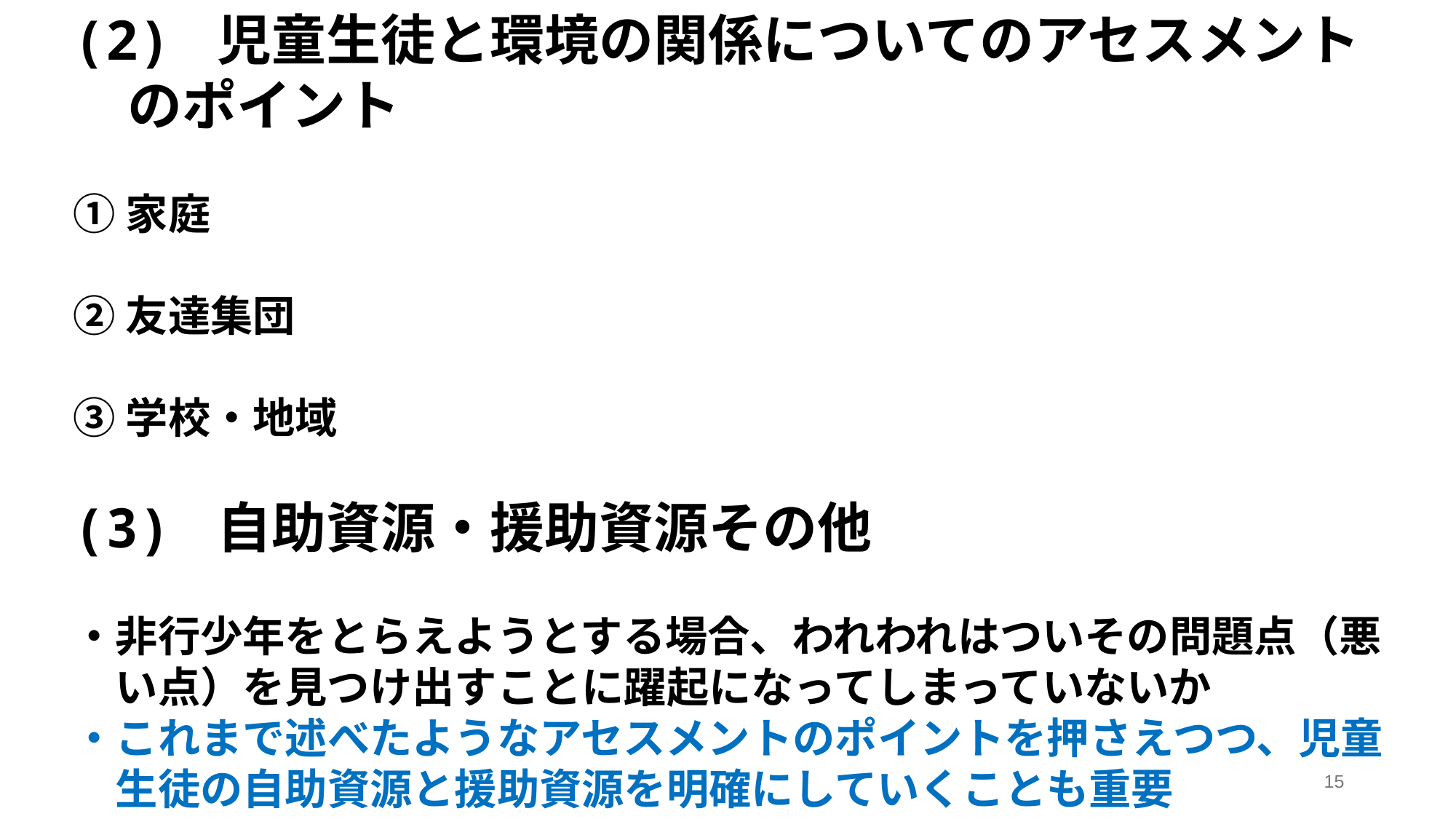

(2) 児童生徒と環境の関係についてのアセスメント
　のポイント

①家庭

②友達集団

③学校・地域

(3) 自助資源・援助資源その他

・非行少年をとらえようとする場合、われわれはついその問題点（悪
　い点）を見つけ出すことに躍起になってしまっていないか
・これまで述べたようなアセスメントのポイントを押さえつつ、児童
　生徒の自助資源と援助資源を明確にしていくことも重要
15